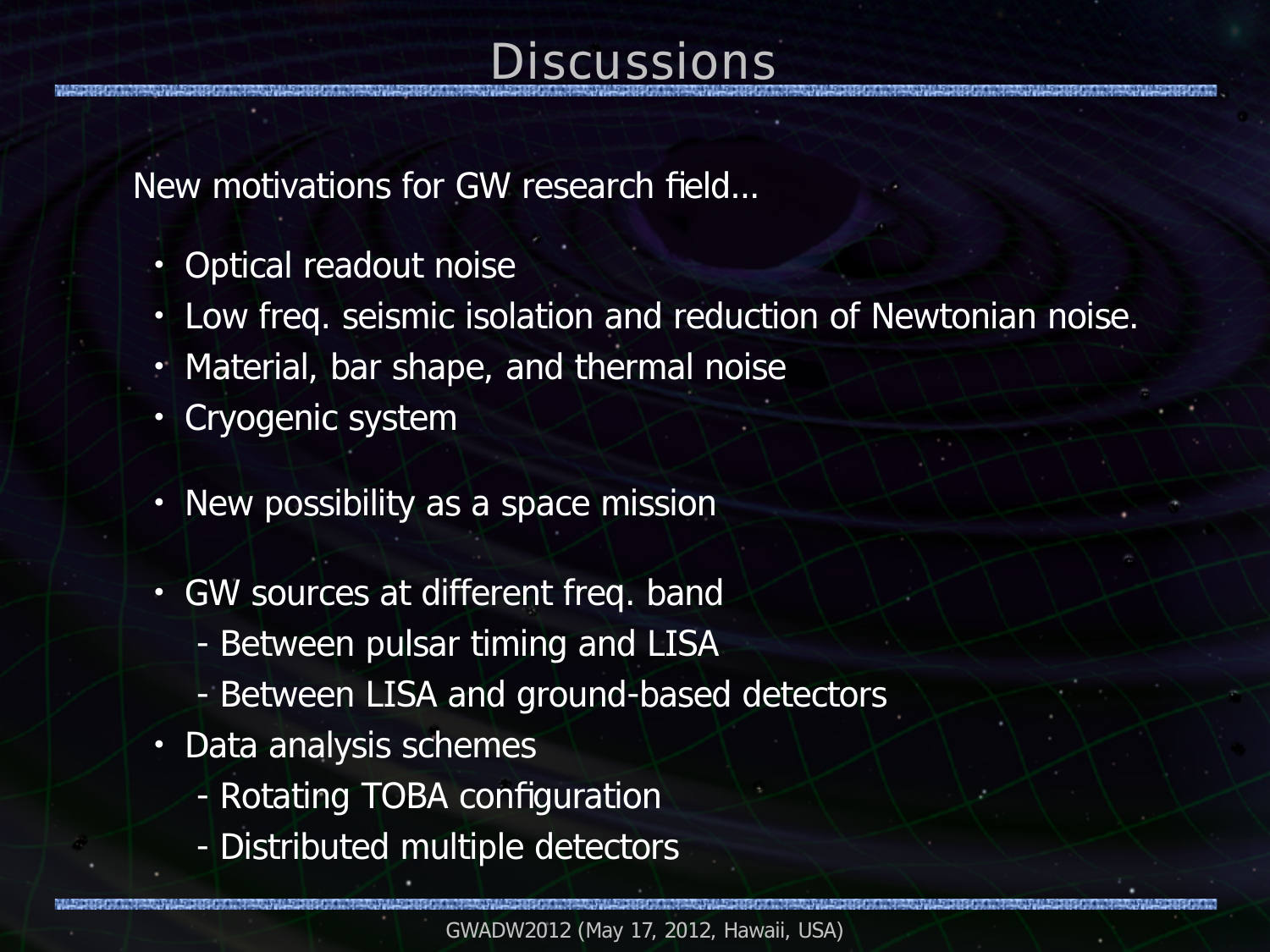

# Discussions
New motivations for GW research field…
・Optical readout noise
・Low freq. seismic isolation and reduction of Newtonian noise.
・Material, bar shape, and thermal noise
・Cryogenic system
・New possibility as a space mission
・GW sources at different freq. band
     - Between pulsar timing and LISA
     - Between LISA and ground-based detectors
・Data analysis schemes
     - Rotating TOBA configuration
     - Distributed multiple detectors
GWADW2012 (May 17, 2012, Hawaii, USA)